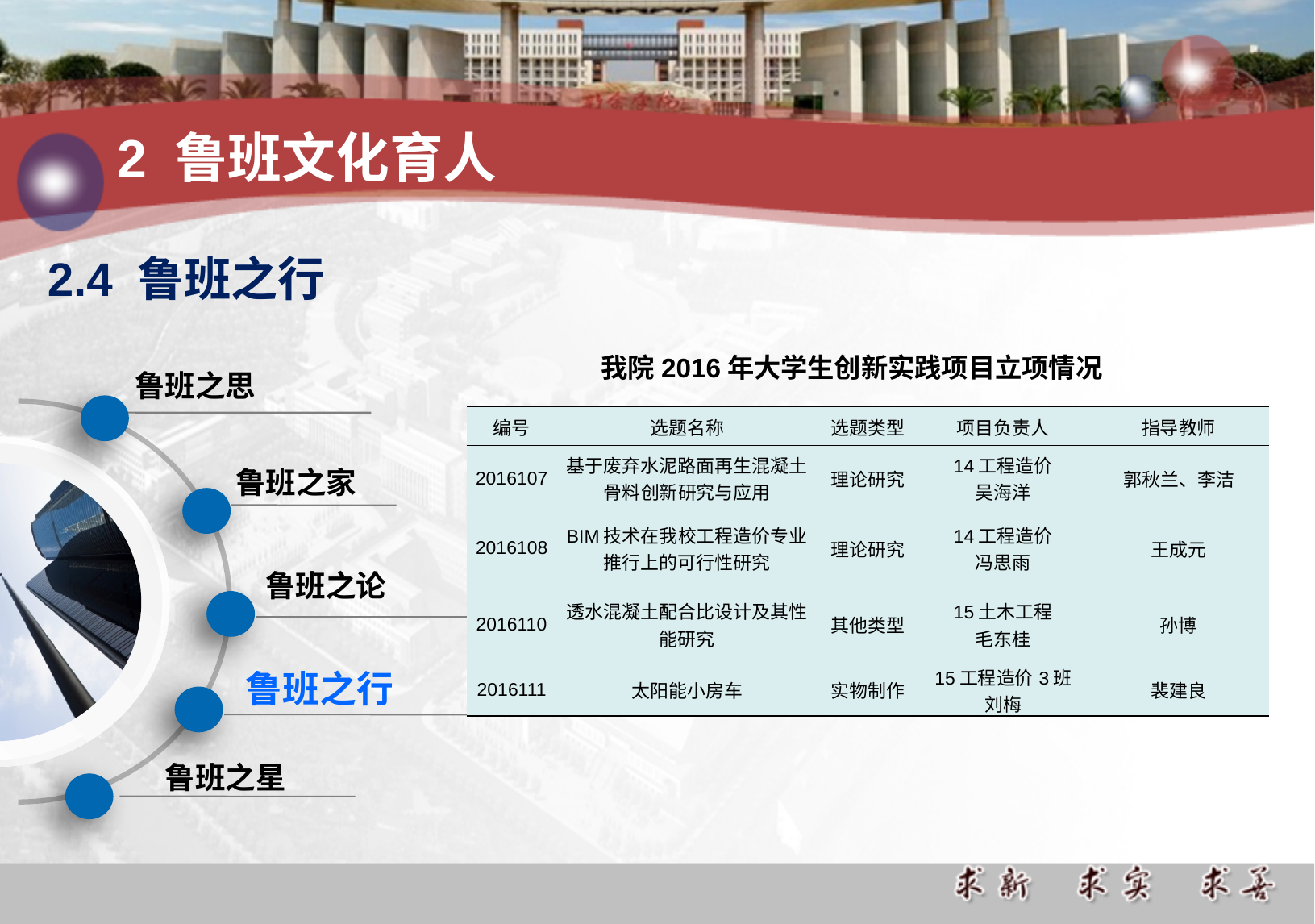

2 鲁班文化育人
2.4 鲁班之行

我院2016年大学生创新实践项目立项情况
鲁班之思

| 编号 | 选题名称 | 选题类型 | 项目负责人 | 指导教师 |
| --- | --- | --- | --- | --- |
| 2016107 | 基于废弃水泥路面再生混凝土骨料创新研究与应用 | 理论研究 | 14工程造价 吴海洋 | 郭秋兰、李洁 |
| 2016108 | BIM技术在我校工程造价专业推行上的可行性研究 | 理论研究 | 14工程造价 冯思雨 | 王成元 |
| 2016110 | 透水混凝土配合比设计及其性能研究 | 其他类型 | 15土木工程 毛东桂 | 孙博 |
| 2016111 | 太阳能小房车 | 实物制作 | 15工程造价3班 刘梅 | 裴建良 |

鲁班之家

鲁班之论

鲁班之行

鲁班之星